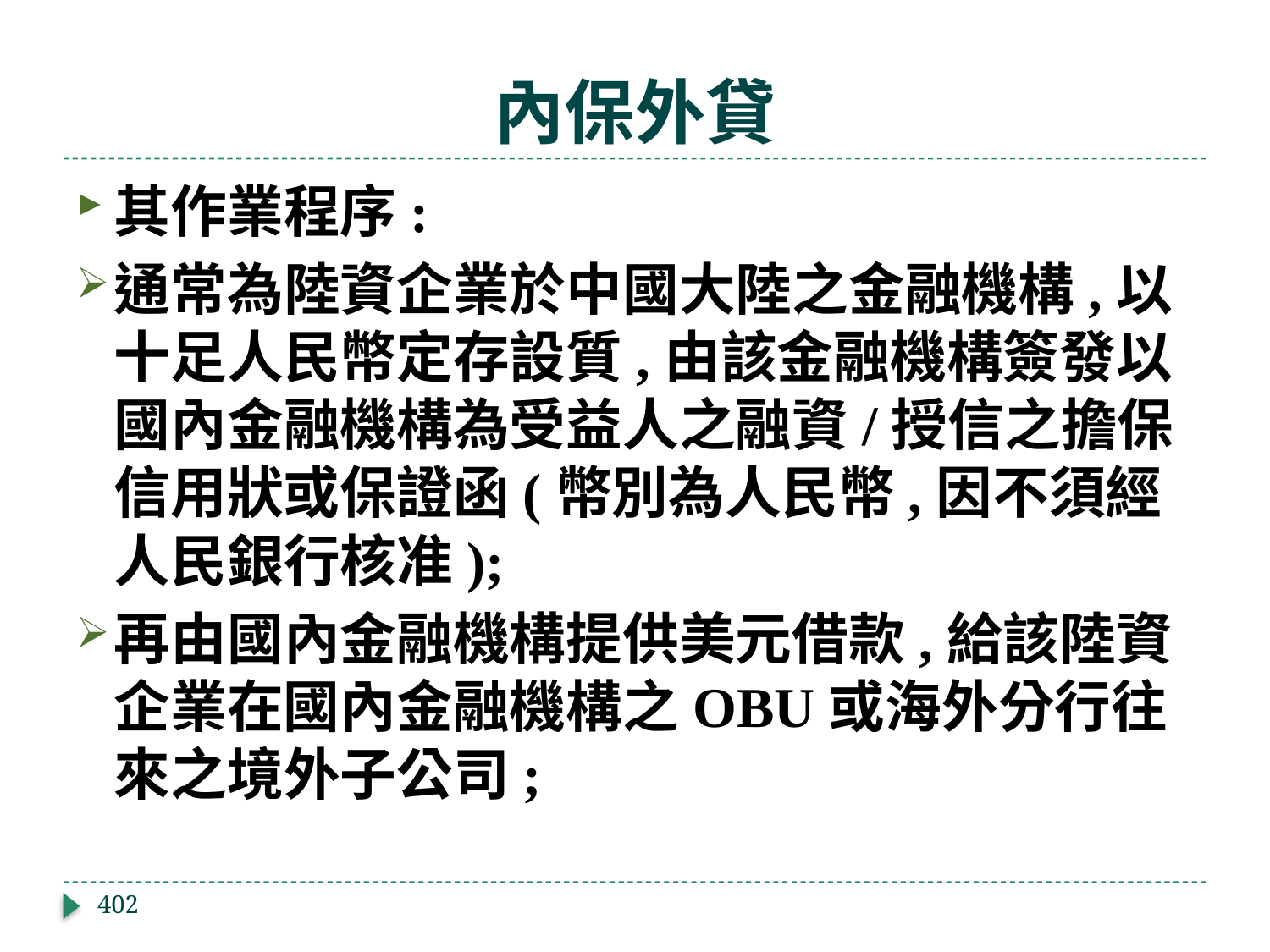

# 內保外貸
其作業程序:
通常為陸資企業於中國大陸之金融機構,以十足人民幣定存設質,由該金融機構簽發以國內金融機構為受益人之融資/授信之擔保信用狀或保證函(幣別為人民幣,因不須經人民銀行核准);
再由國內金融機構提供美元借款,給該陸資企業在國內金融機構之OBU或海外分行往來之境外子公司;

402